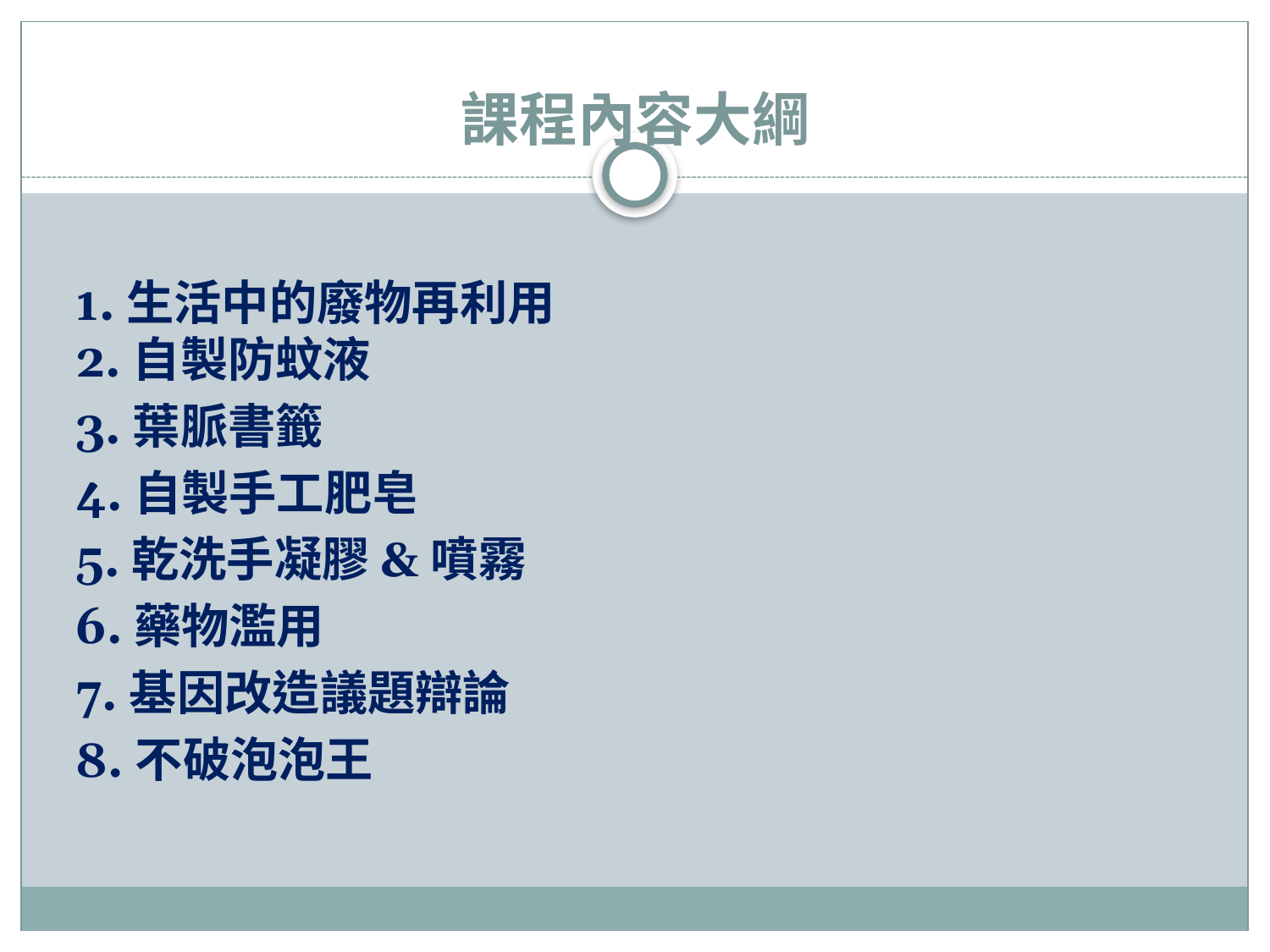

# 課程內容大綱
1.生活中的廢物再利用
2.自製防蚊液
3.葉脈書籤
4.自製手工肥皂
5.乾洗手凝膠&噴霧
6.藥物濫用
7.基因改造議題辯論
8.不破泡泡王